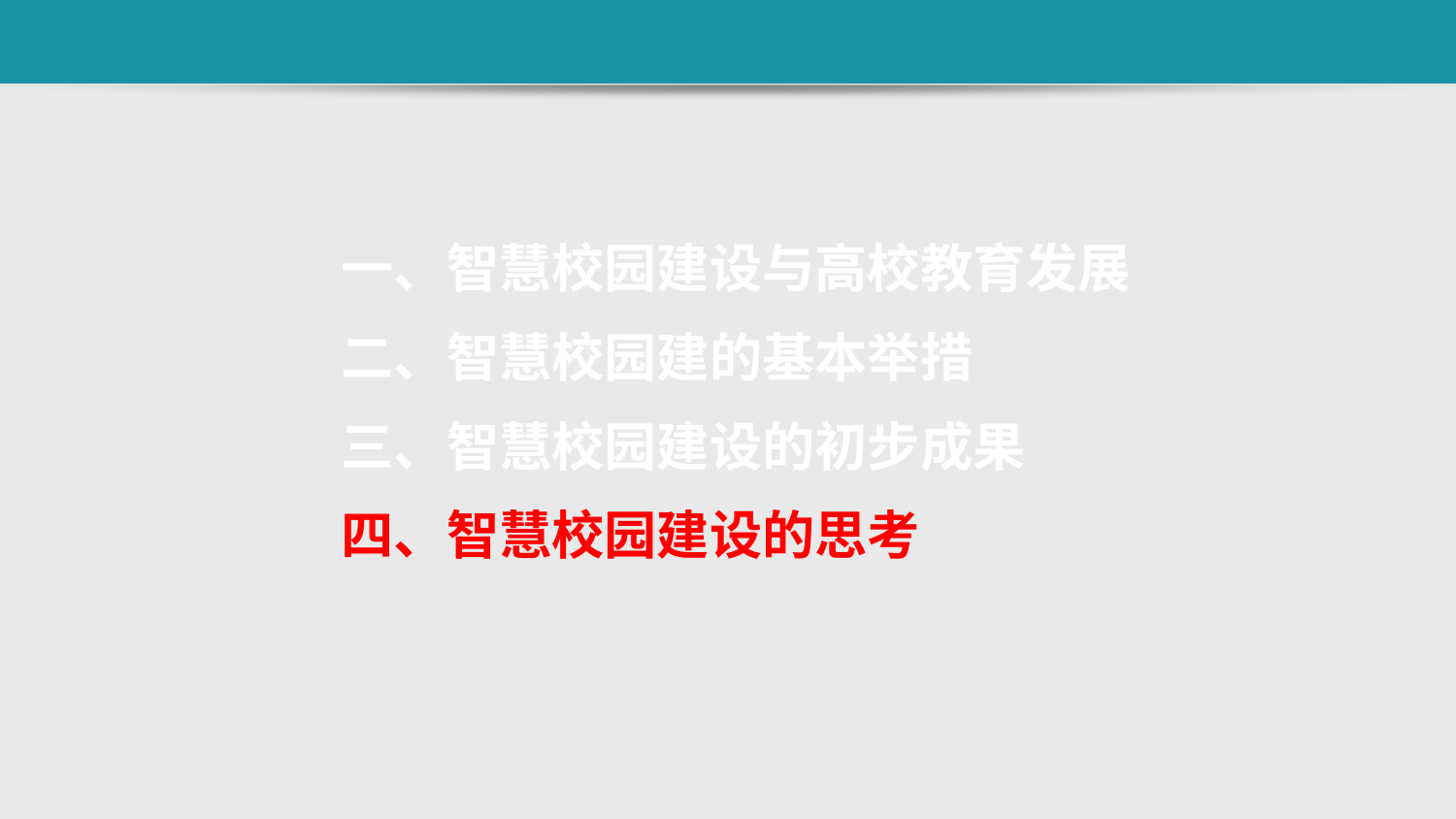

一、智慧校园建设与高校教育发展
二、智慧校园建的基本举措
三、智慧校园建设的初步成果
四、智慧校园建设的思考